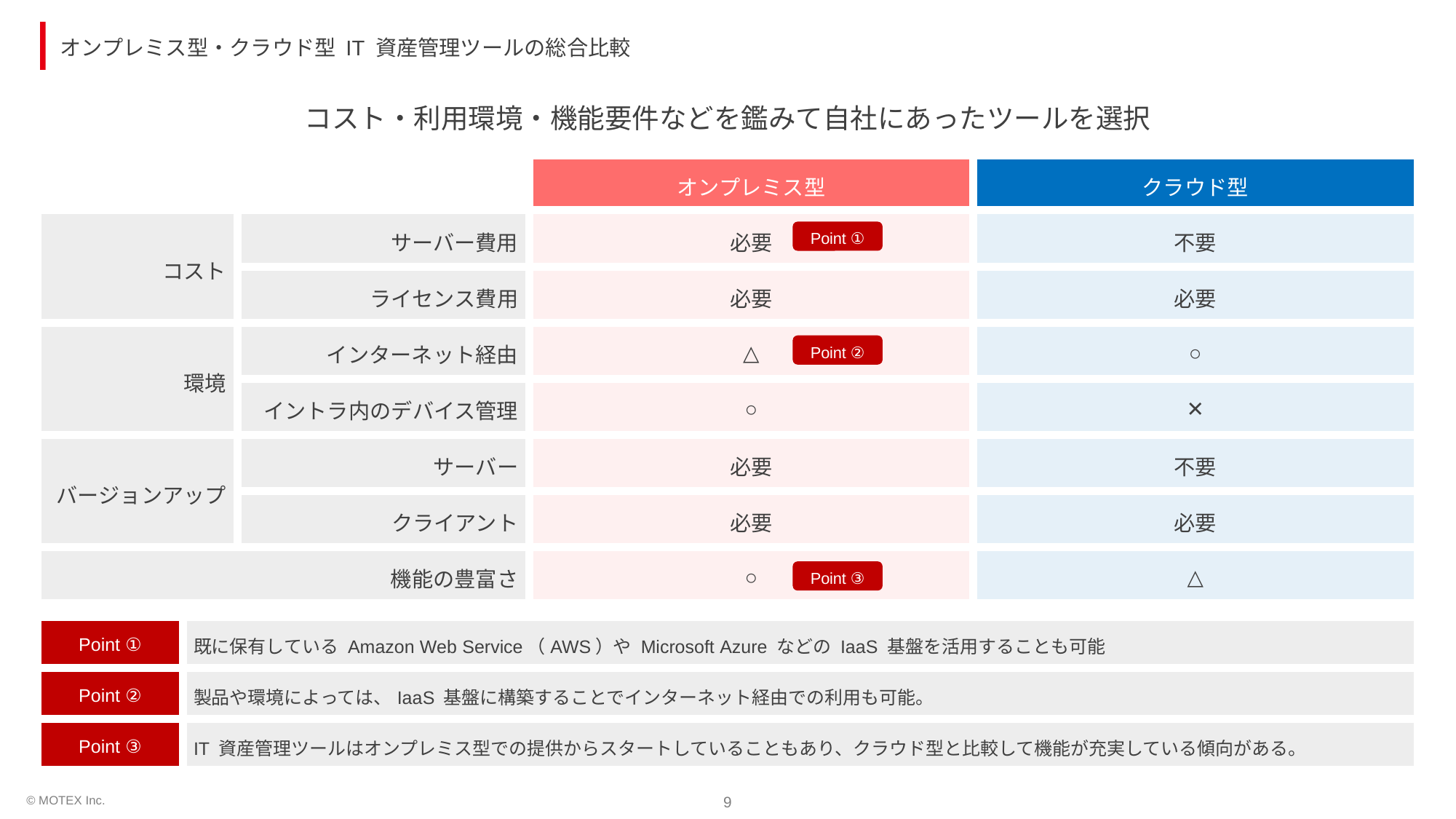

オンプレミス型・クラウド型 IT 資産管理ツールの総合比較
コスト・利用環境・機能要件などを鑑みて自社にあったツールを選択
|  |  | オンプレミス型 | クラウド型 |
| --- | --- | --- | --- |
| コスト | サーバー費用 | 必要 | 不要 |
|  | ライセンス費用 | 必要 | 必要 |
| 環境 | インターネット経由 | △ | ○ |
|  | イントラ内のデバイス管理 | ○ | ✕ |
| バージョンアップ | サーバー | 必要 | 不要 |
|  | クライアント | 必要 | 必要 |
| 機能の豊富さ |  | ○ | △ |
Point ①
Point ②
Point ③
| Point ① | 既に保有している Amazon Web Service（AWS）や Microsoft Azure などの IaaS 基盤を活用することも可能 |
| --- | --- |
| Point ② | 製品や環境によっては、IaaS 基盤に構築することでインターネット経由での利用も可能。 |
| Point ③ | IT 資産管理ツールはオンプレミス型での提供からスタートしていることもあり、クラウド型と比較して機能が充実している傾向がある。 |